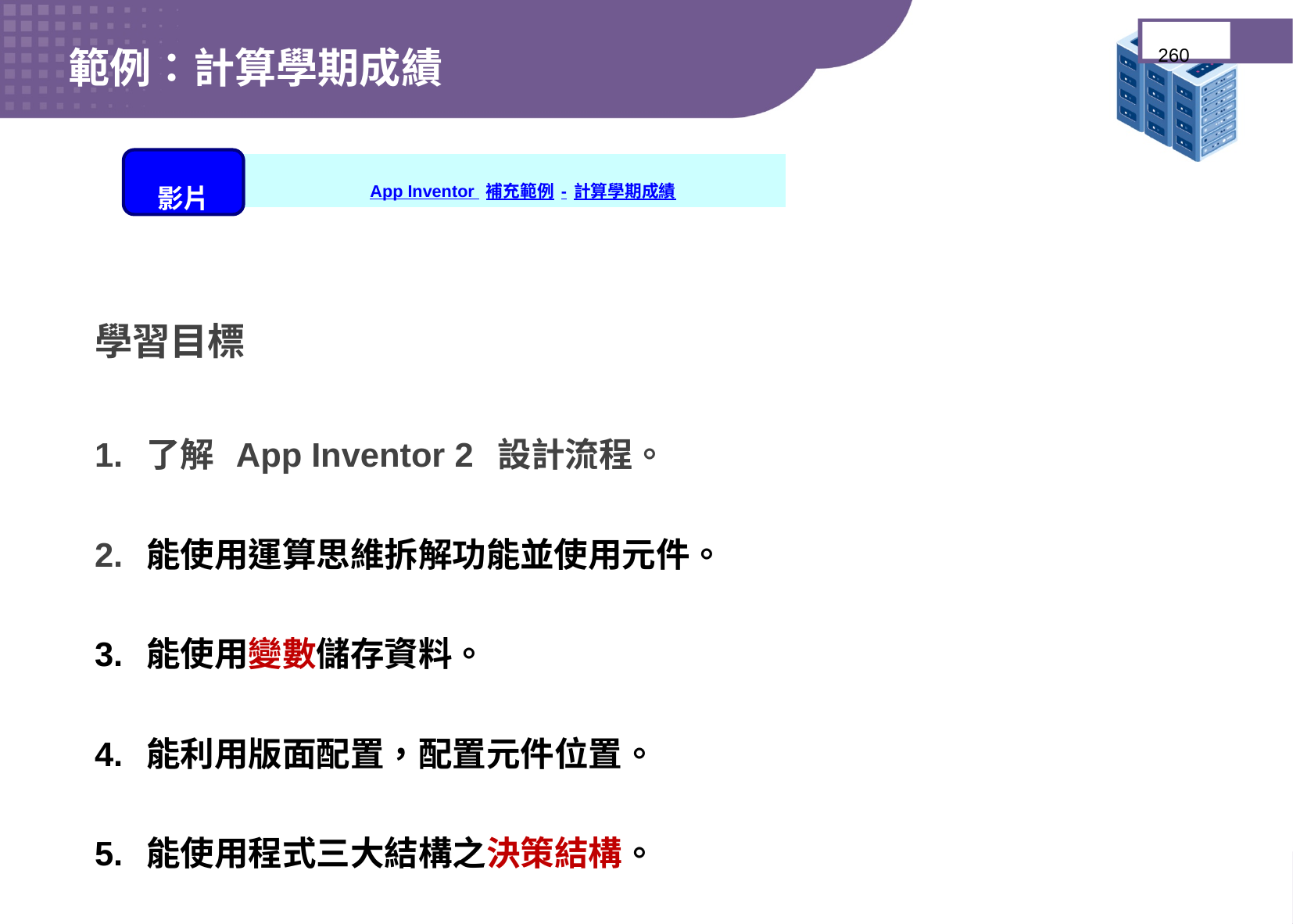

範例：計算學期成績
260
影片
App Inventor 補充範例-計算學期成績
學習目標
1. 了解 App Inventor 2 設計流程。
2. 能使用運算思維拆解功能並使用元件。
3. 能使用變數儲存資料。
4. 能利用版面配置，配置元件位置。
5. 能使用程式三大結構之決策結構。